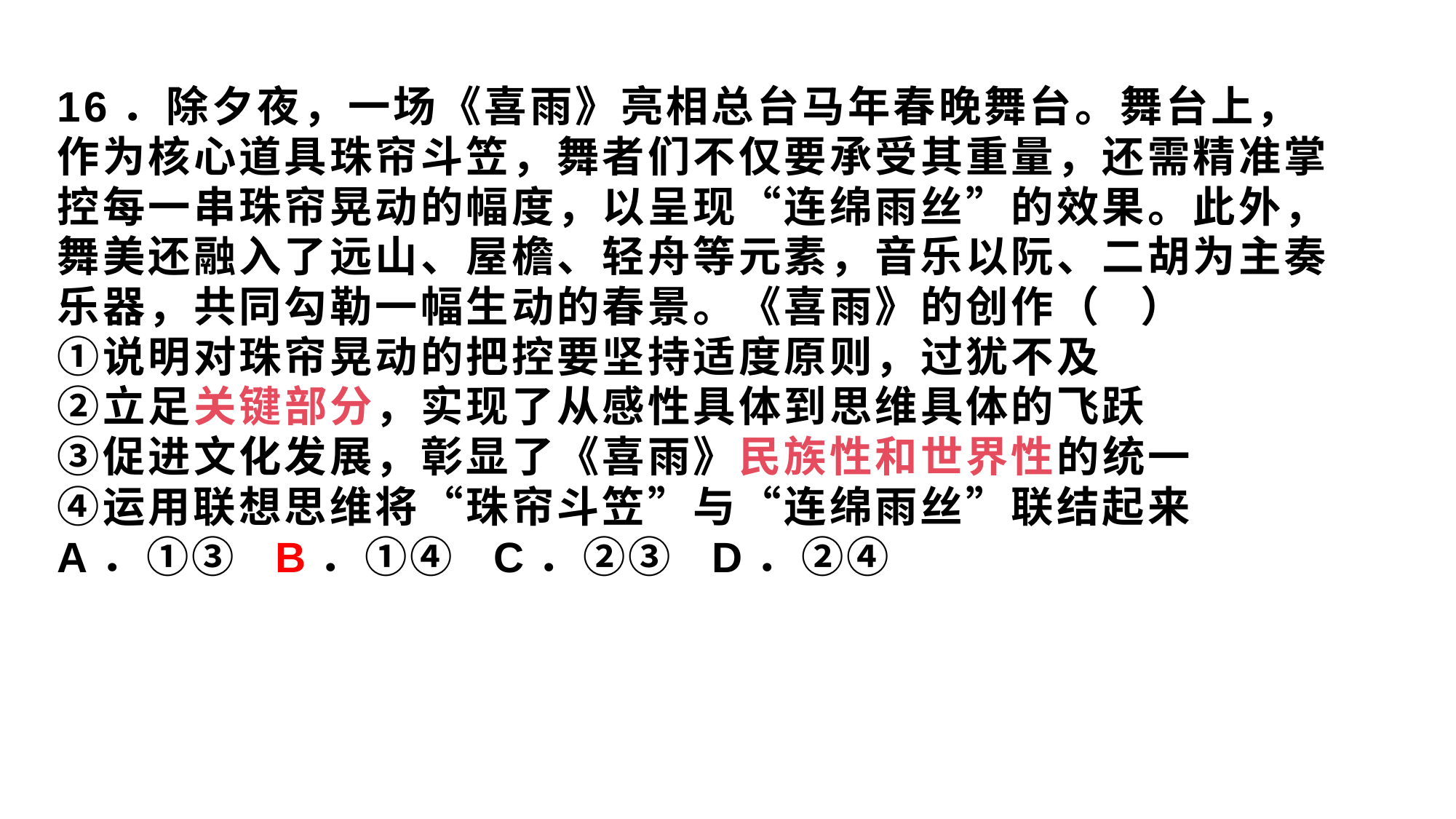

# 16．除夕夜，一场《喜雨》亮相总台马年春晚舞台。舞台上，作为核心道具珠帘斗笠，舞者们不仅要承受其重量，还需精准掌控每一串珠帘晃动的幅度，以呈现“连绵雨丝”的效果。此外，舞美还融入了远山、屋檐、轻舟等元素，音乐以阮、二胡为主奏乐器，共同勾勒一幅生动的春景。《喜雨》的创作（   ） ①说明对珠帘晃动的把控要坚持适度原则，过犹不及 ②立足关键部分，实现了从感性具体到思维具体的飞跃 ③促进文化发展，彰显了《喜雨》民族性和世界性的统一 ④运用联想思维将“珠帘斗笠”与“连绵雨丝”联结起来 A．①③	B．①④	C．②③	D．②④